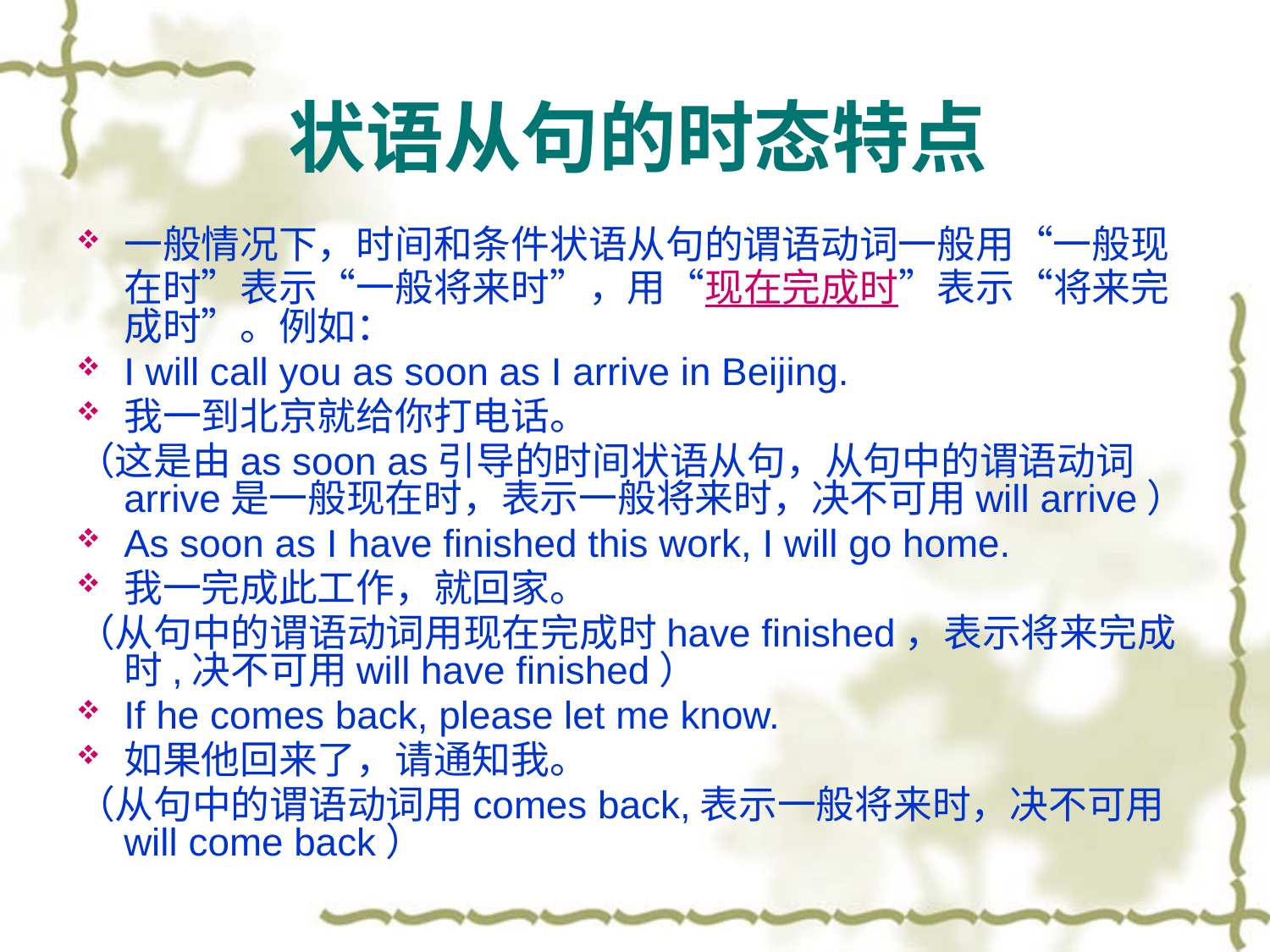

状语从句的时态特点
一般情况下，时间和条件状语从句的谓语动词一般用“一般现在时”表示“一般将来时”，用“现在完成时”表示“将来完成时”。例如：
I will call you as soon as I arrive in Beijing.
我一到北京就给你打电话。
（这是由as soon as引导的时间状语从句，从句中的谓语动词arrive是一般现在时，表示一般将来时，决不可用will arrive）
As soon as I have finished this work, I will go home.
我一完成此工作，就回家。
（从句中的谓语动词用现在完成时have finished，表示将来完成时,决不可用will have finished）
If he comes back, please let me know.
如果他回来了，请通知我。
（从句中的谓语动词用comes back,表示一般将来时，决不可用will come back）